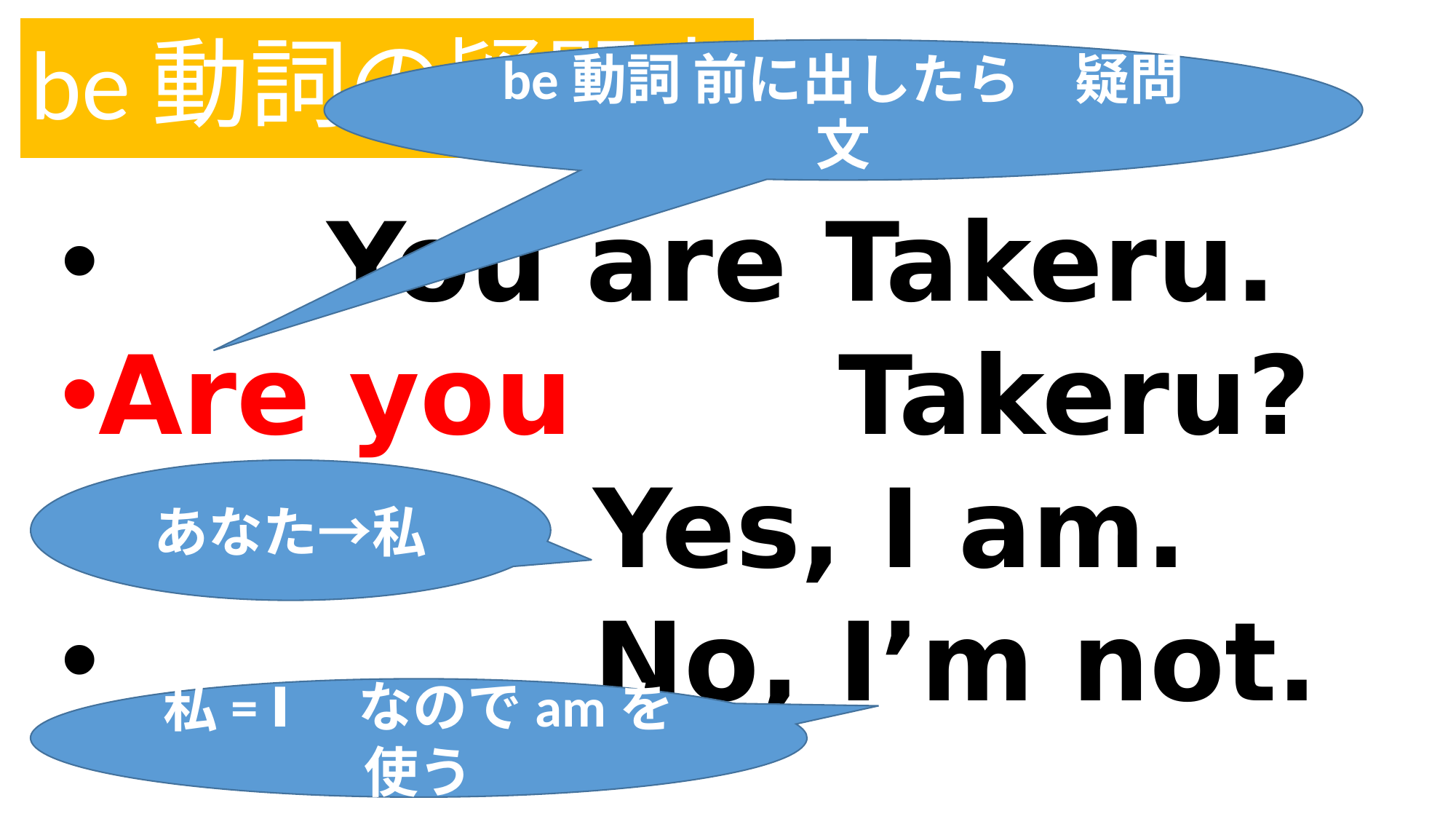

# be動詞の疑問文
be動詞 前に出したら　疑問文
      You are Takeru.
Are you       Takeru?
             Yes, I am.
             No, I’m not.

あなた→私
私= I　なのでamを使う